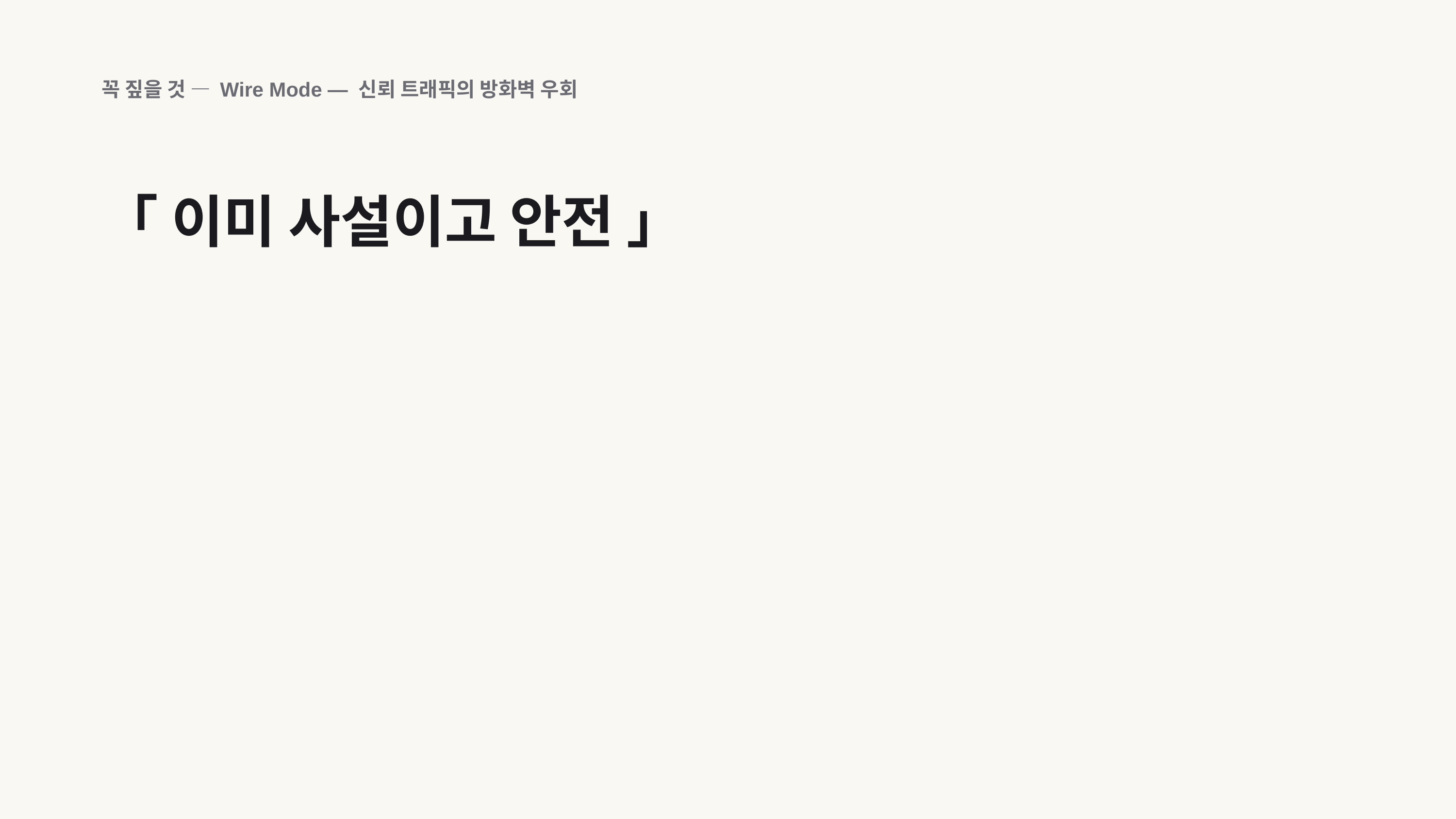

꼭 짚을 것 — Wire Mode — 신뢰 트래픽의 방화벽 우회
「 이미 사설이고 안전 」